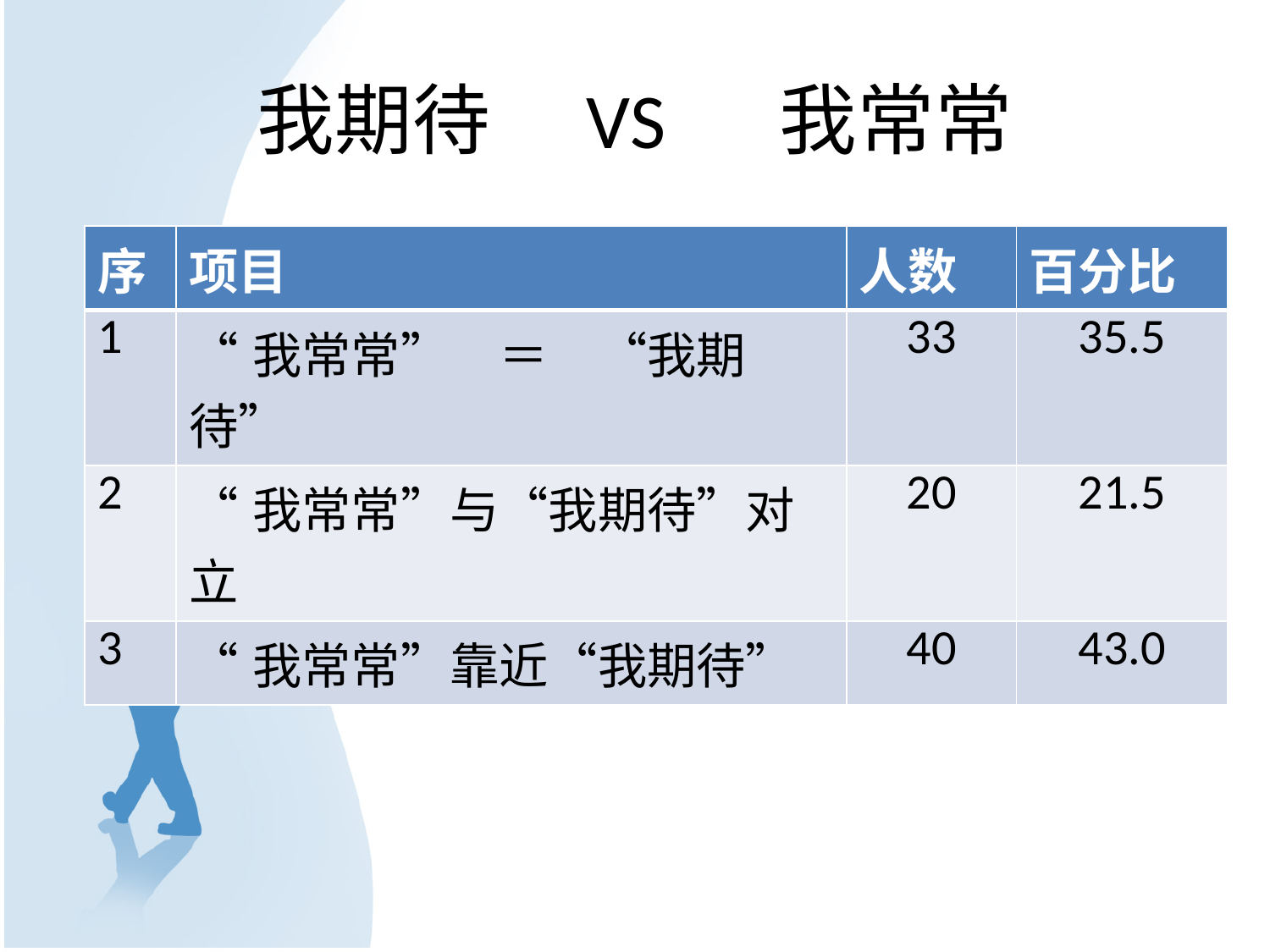

# 我期待　VS 　我常常
| 序 | 项目 | 人数 | 百分比 |
| --- | --- | --- | --- |
| 1 | “我常常”　＝　“我期待” | 33 | 35.5 |
| 2 | “我常常”与“我期待”对立 | 20 | 21.5 |
| 3 | “我常常”靠近“我期待” | 40 | 43.0 |